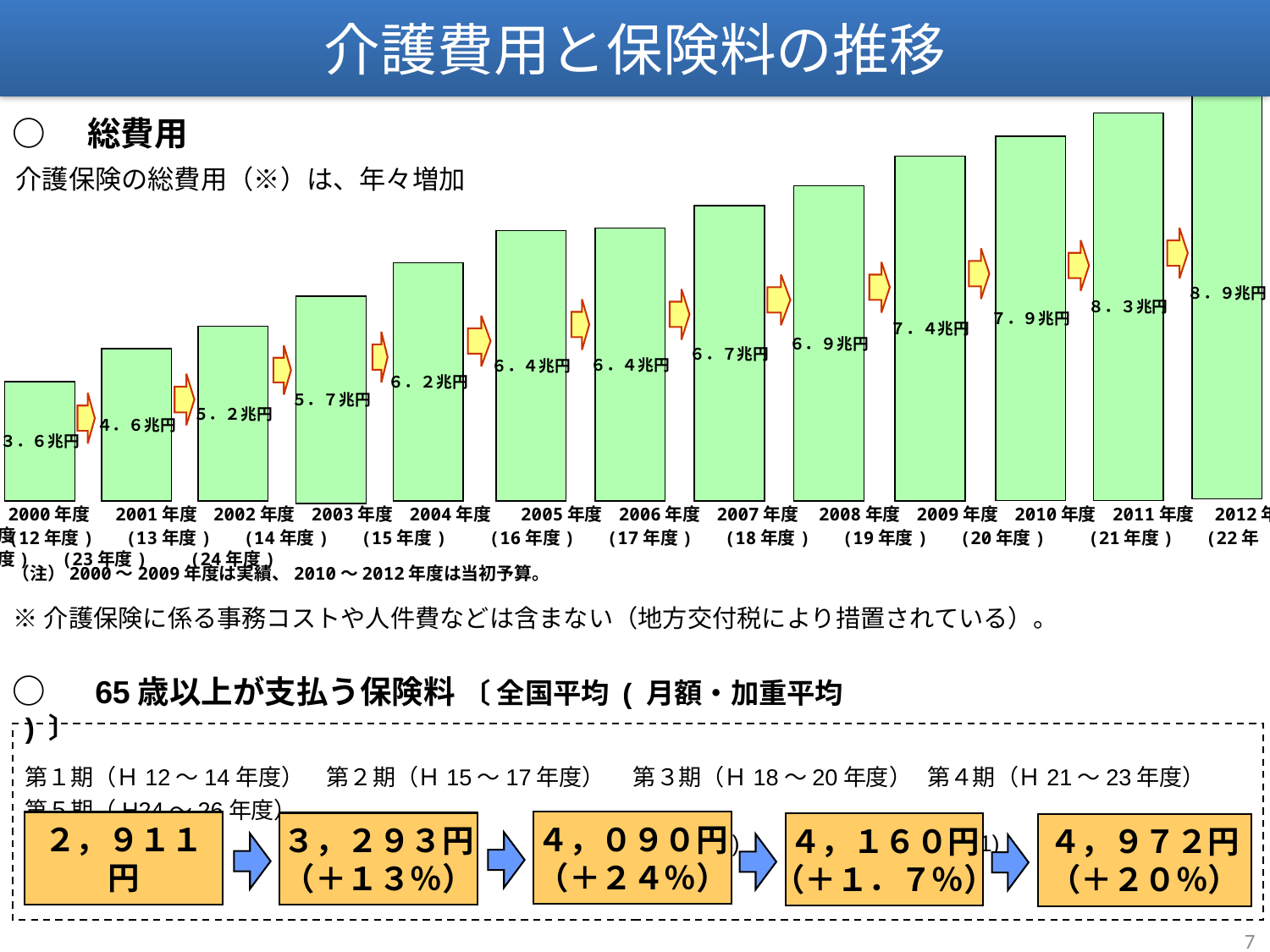

介護費用と保険料の推移
８．９兆円
○　総費用
８．３兆円
７．９兆円
介護保険の総費用（※）は、年々増加
７．４兆円
６．９兆円
６．７兆円

６．４兆円
６．４兆円

６．２兆円

５．７兆円

５．２兆円

４．６兆円

３．６兆円

 2000年度 　2001年度   2002年度   2003年度   2004年度  　2005年度   2006年度   2007年度    2008年度   2009年度   2010年度   2011年度    2012年度
 (12年度)   (13年度)   (14年度)   (15年度)    (16年度)   (17年度)   (18年度)   (19年度)   (20年度)    (21年度)   (22年度)   (23年度)    (24年度)
（注）2000～2009年度は実績、2010～2012年度は当初予算。
※介護保険に係る事務コストや人件費などは含まない（地方交付税により措置されている）。
○　65歳以上が支払う保険料 〔 全国平均 ( 月額・加重平均 ) 〕

第１期（Ｈ12～14年度）　第２期（Ｈ15～17年度）　 第３期（Ｈ18～20年度）   第４期（Ｈ21～23年度）　　第５期（H24～26年度）
     (2000～2002)                 (2003～2005)                  (2006～2008)                 (2009～2011)　　　　　　　   (2012～2014)

４，０９０円
（＋２４％）
２，９１１円
３，２９３円
（＋１３％）
４，１６０円
（＋１．７％）
４，９７２円
（＋２０％）

7